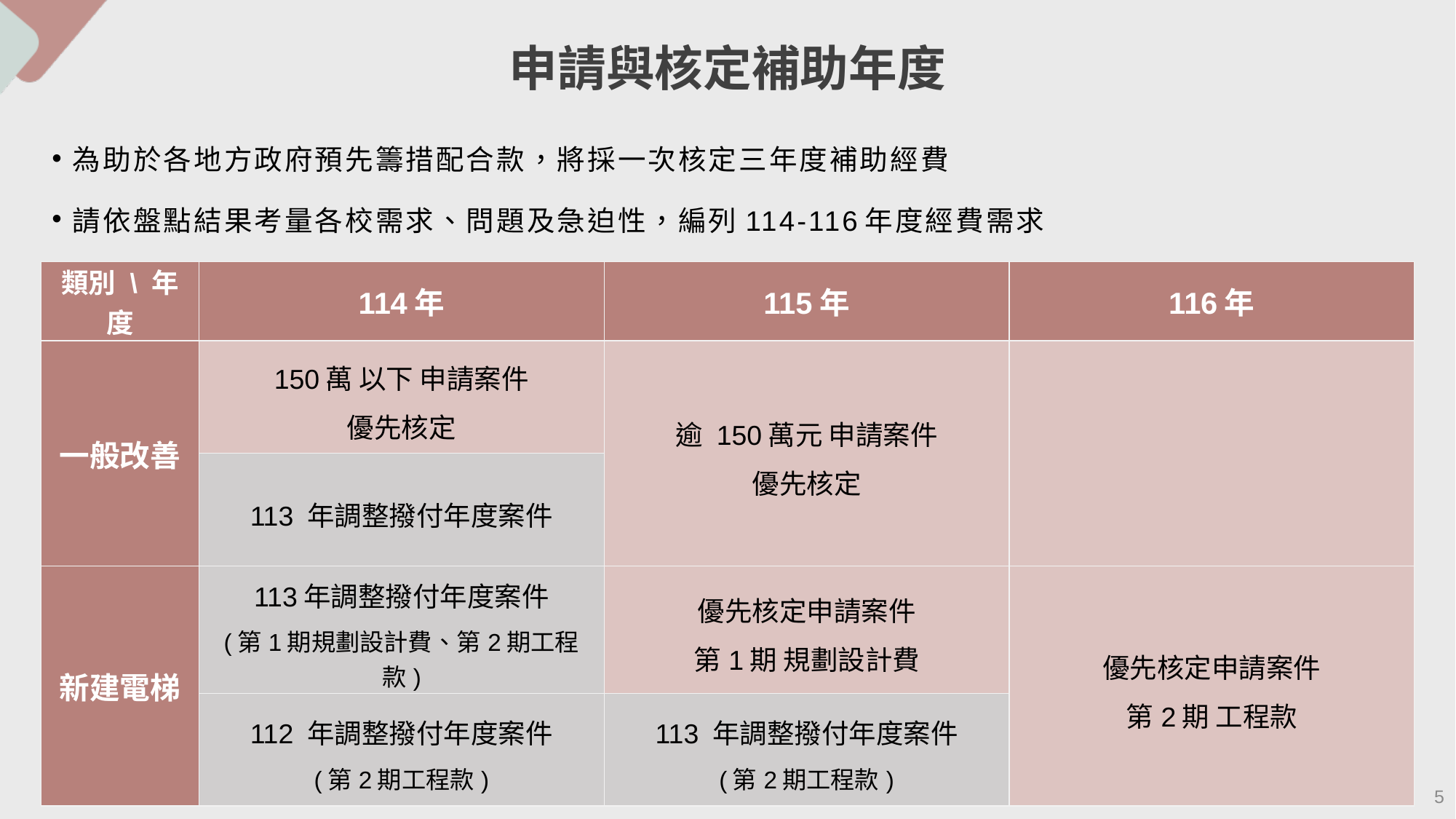

申請與核定補助年度
為助於各地方政府預先籌措配合款，將採一次核定三年度補助經費
請依盤點結果考量各校需求、問題及急迫性，編列114-116年度經費需求
| 類別 \ 年度 | 114年 | 115年 | 116年 |
| --- | --- | --- | --- |
| 一般改善 | 150萬 以下 申請案件 優先核定 | 逾 150萬元 申請案件 優先核定 |  |
|  | 113 年調整撥付年度案件 |  |  |
| 新建電梯 | 113年調整撥付年度案件 (第1期規劃設計費、第2期工程款) | 優先核定申請案件 第1期 規劃設計費 | 優先核定申請案件 第2期 工程款 |
|  | 112 年調整撥付年度案件 (第2期工程款) | 113 年調整撥付年度案件 (第2期工程款) |  |
5